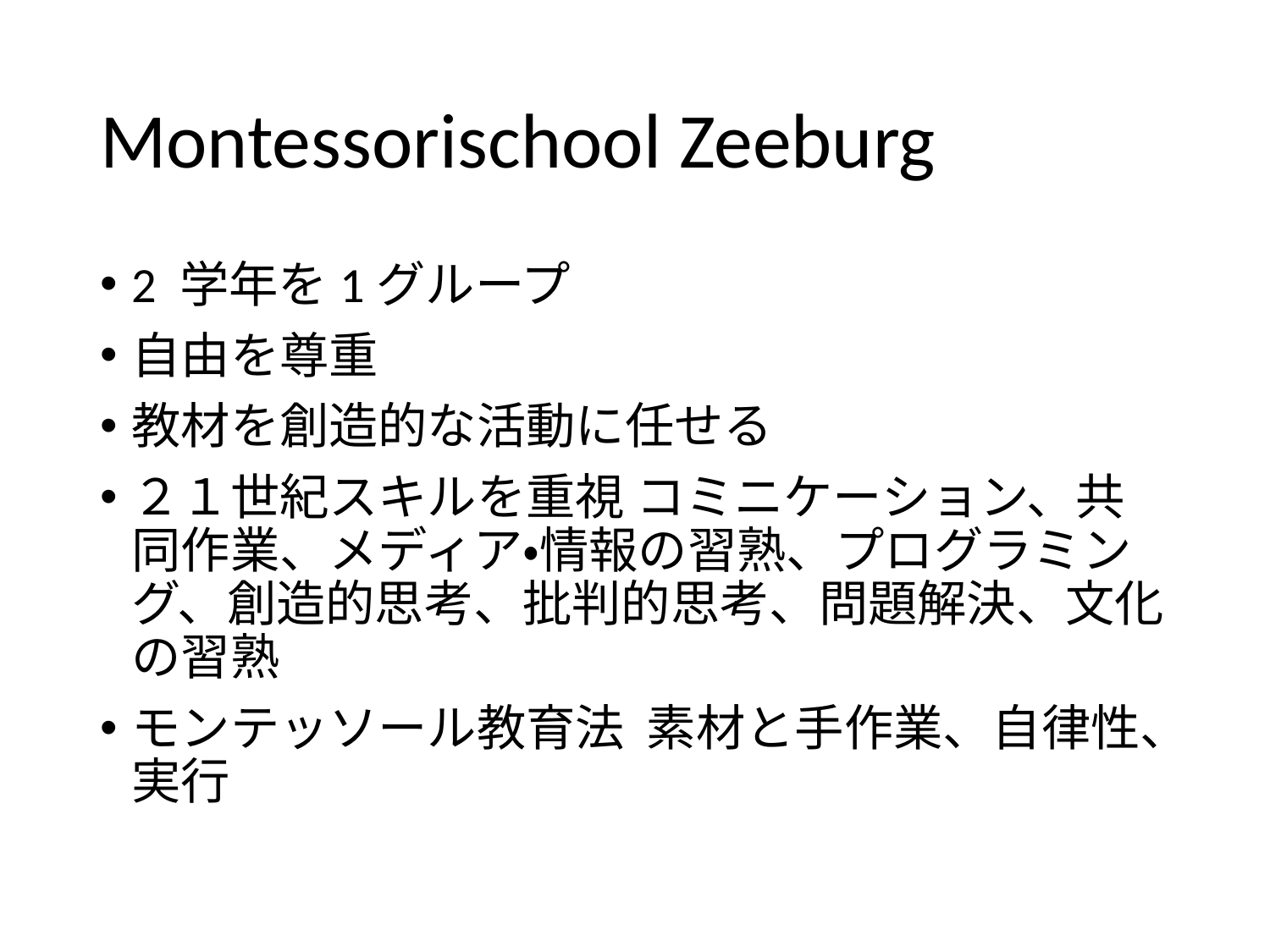

# Montessorischool Zeeburg
2 学年を1グループ
自由を尊重
教材を創造的な活動に任せる
２１世紀スキルを重視 コミニケーション、共同作業、メディア・情報の習熟、プログラミング、創造的思考、批判的思考、問題解決、文化の習熟
モンテッソール教育法  素材と手作業、自律性、実行